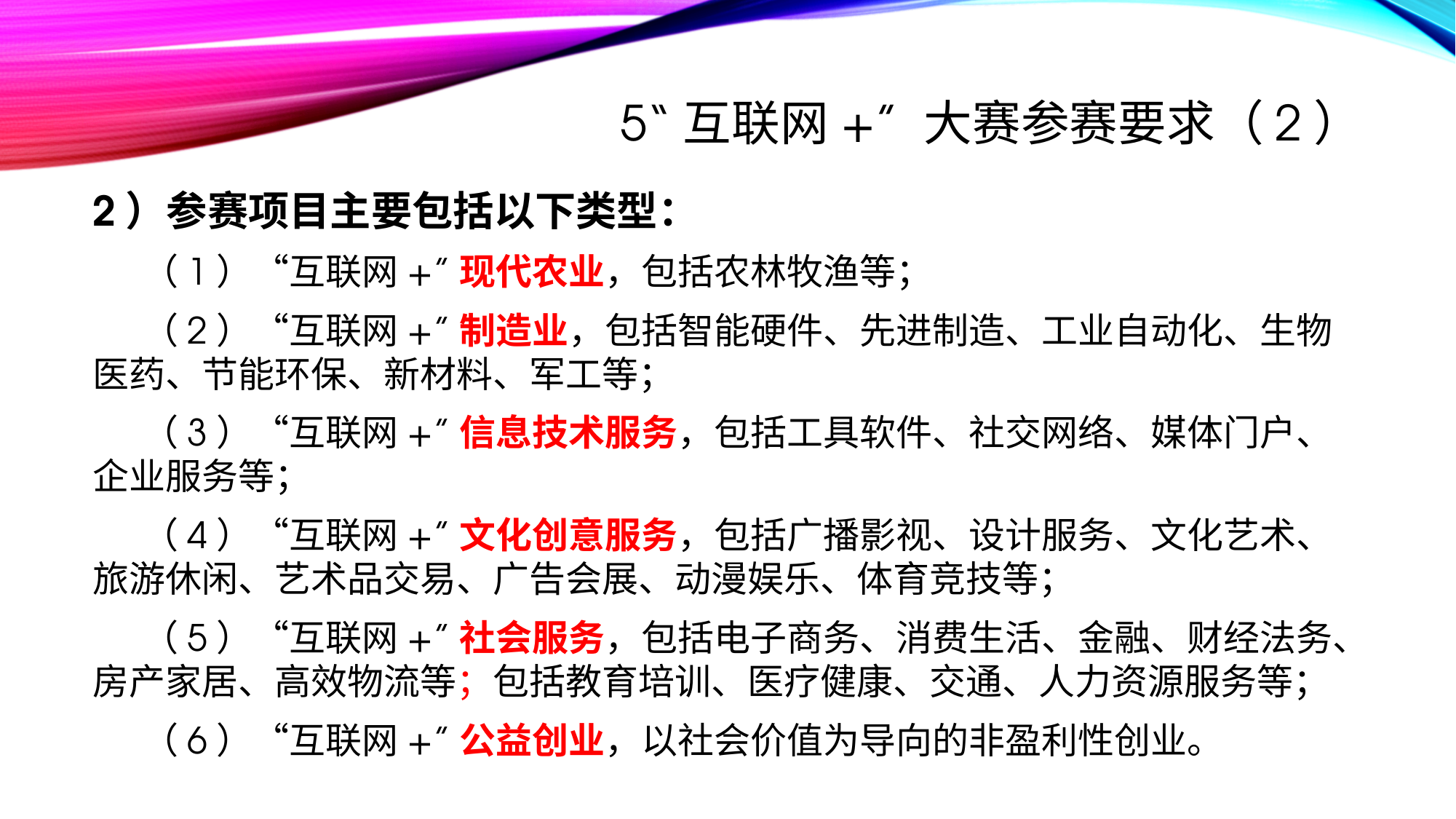

# 5“互联网+” 大赛参赛要求（2）
2）参赛项目主要包括以下类型：
     （1）“互联网+”现代农业，包括农林牧渔等；
     （2）“互联网+”制造业，包括智能硬件、先进制造、工业自动化、生物医药、节能环保、新材料、军工等；
     （3）“互联网+”信息技术服务，包括工具软件、社交网络、媒体门户、企业服务等；
     （4）“互联网+”文化创意服务，包括广播影视、设计服务、文化艺术、旅游休闲、艺术品交易、广告会展、动漫娱乐、体育竞技等；
     （5）“互联网+”社会服务，包括电子商务、消费生活、金融、财经法务、房产家居、高效物流等；包括教育培训、医疗健康、交通、人力资源服务等；
     （6）“互联网+”公益创业，以社会价值为导向的非盈利性创业。